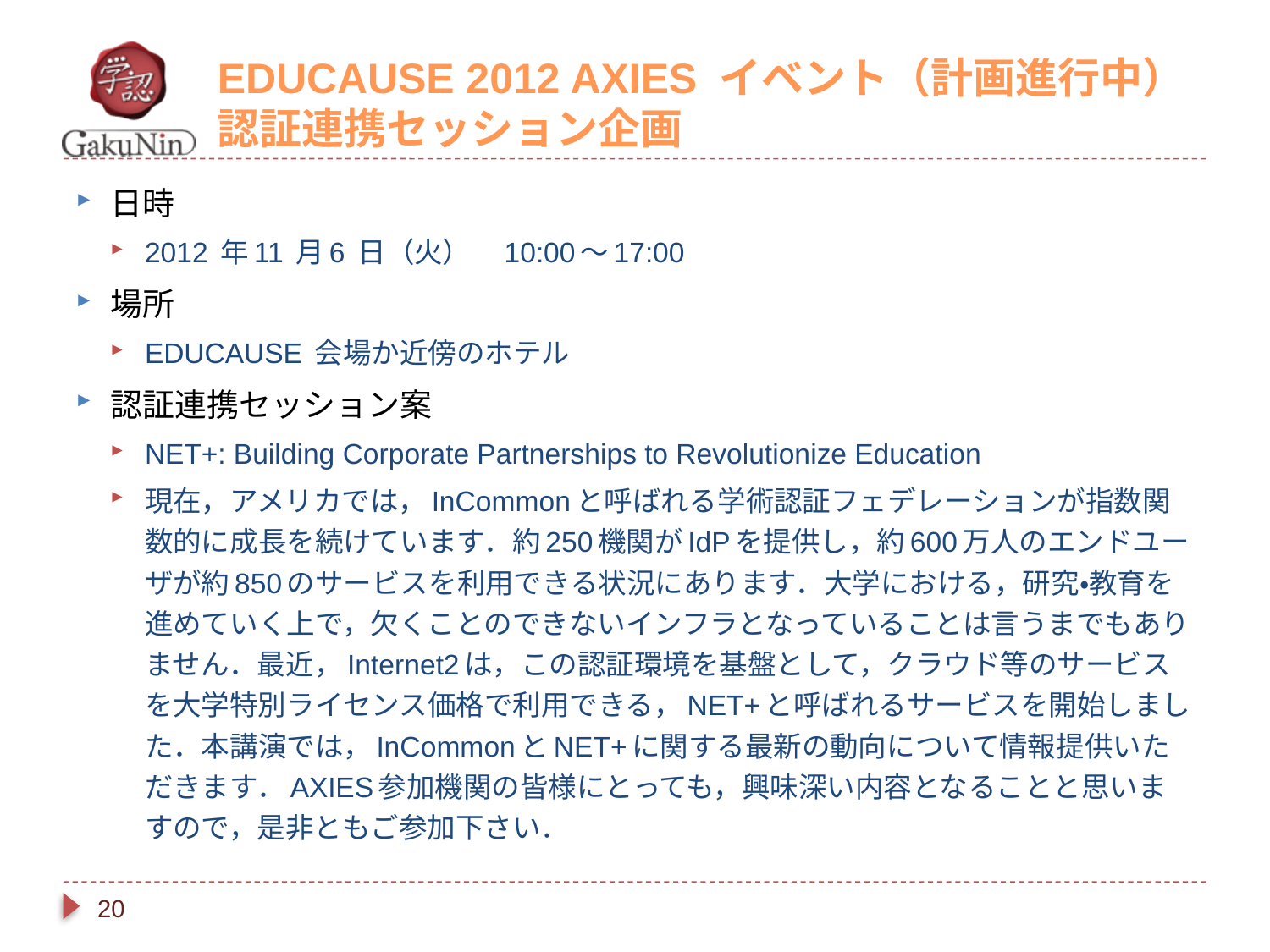

# EDUCAUSE 2012 AXIES イベント（計画進行中） 認証連携セッション企画
日時
2012 年11 月6 日（火）　10:00～17:00
場所
EDUCAUSE 会場か近傍のホテル
認証連携セッション案
NET+: Building Corporate Partnerships to Revolutionize Education
現在，アメリカでは，InCommonと呼ばれる学術認証フェデレーションが指数関数的に成長を続けています．約250機関がIdPを提供し，約600万人のエンドユーザが約850のサービスを利用できる状況にあります．大学における，研究・教育を進めていく上で，欠くことのできないインフラとなっていることは言うまでもありません．最近，Internet2は，この認証環境を基盤として，クラウド等のサービスを大学特別ライセンス価格で利用できる，NET+と呼ばれるサービスを開始しました．本講演では，InCommonとNET+に関する最新の動向について情報提供いただきます．AXIES参加機関の皆様にとっても，興味深い内容となることと思いますので，是非ともご参加下さい．

20